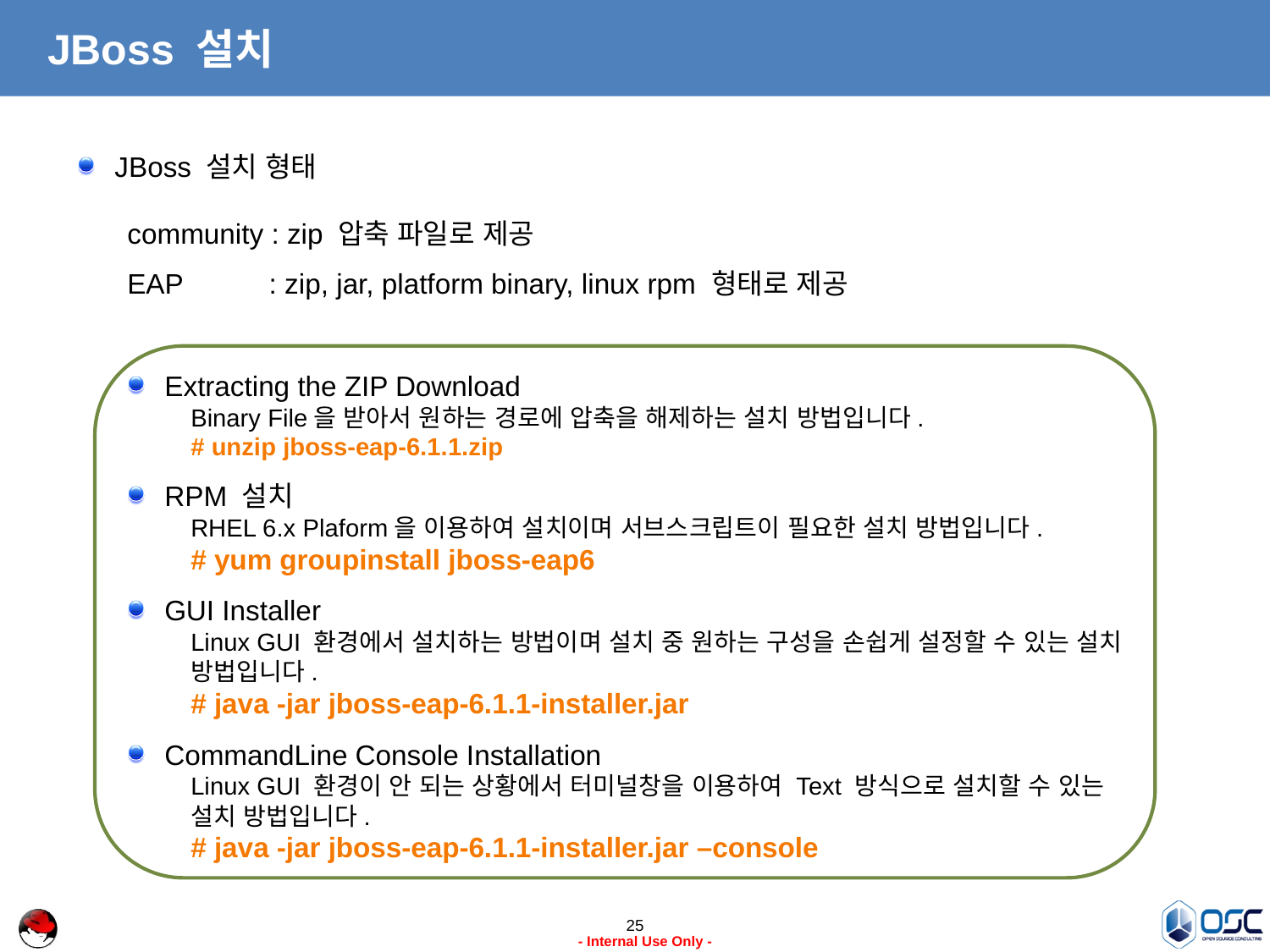

# JBoss 설치
JBoss 설치 형태
community : zip 압축 파일로 제공
EAP           : zip, jar, platform binary, linux rpm 형태로 제공

Extracting the ZIP Download
Binary File을 받아서 원하는 경로에 압축을 해제하는 설치 방법입니다.
# unzip jboss-eap-6.1.1.zip
RPM 설치
RHEL 6.x Plaform을 이용하여 설치이며 서브스크립트이 필요한 설치 방법입니다.
# yum groupinstall jboss-eap6
GUI Installer
Linux GUI 환경에서 설치하는 방법이며 설치 중 원하는 구성을 손쉽게 설정할 수 있는 설치 방법입니다.
# java -jar jboss-eap-6.1.1-installer.jar
CommandLine Console Installation
Linux GUI 환경이 안 되는 상황에서 터미널창을 이용하여 Text 방식으로 설치할 수 있는 설치 방법입니다.
# java -jar jboss-eap-6.1.1-installer.jar –console